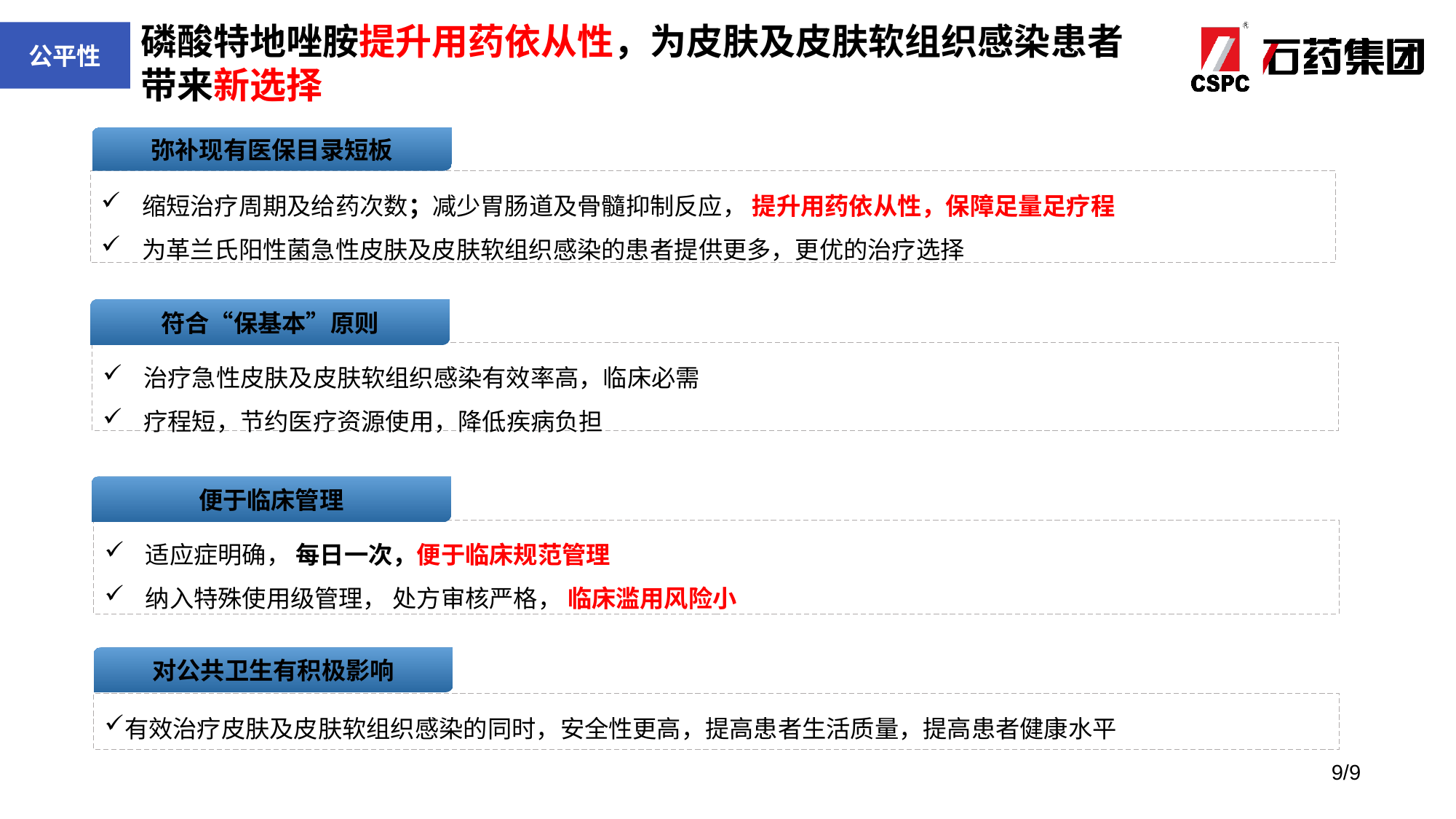

磷酸特地唑胺提升用药依从性，为皮肤及皮肤软组织感染患者带来新选择
公平性
弥补现有医保目录短板
缩短治疗周期及给药次数；减少胃肠道及骨髓抑制反应， 提升用药依从性，保障足量足疗程
为革兰氏阳性菌急性皮肤及皮肤软组织感染的患者提供更多，更优的治疗选择

符合“保基本”原则
治疗急性皮肤及皮肤软组织感染有效率高，临床必需
疗程短，节约医疗资源使用，降低疾病负担
便于临床管理
适应症明确， 每日一次，便于临床规范管理
纳入特殊使用级管理， 处方审核严格， 临床滥用风险小
对公共卫生有积极影响
有效治疗皮肤及皮肤软组织感染的同时，安全性更高，提高患者生活质量，提高患者健康水平
9/9